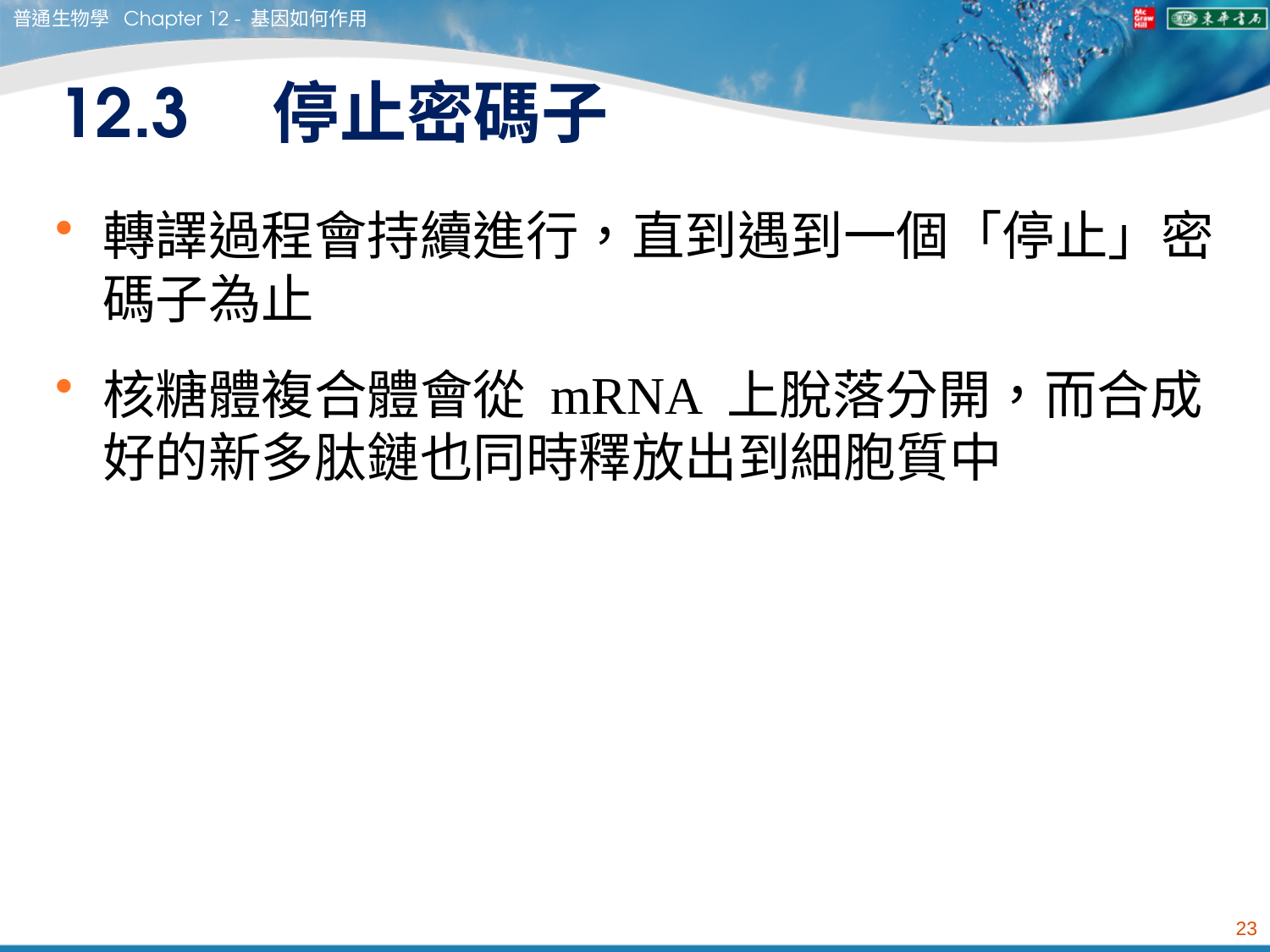

普通生物學  Chapter 12 - 基因如何作用
# 12.3　停止密碼子
轉譯過程會持續進行，直到遇到一個「停止」密碼子為止
核糖體複合體會從 mRNA 上脫落分開，而合成好的新多肽鏈也同時釋放出到細胞質中
23